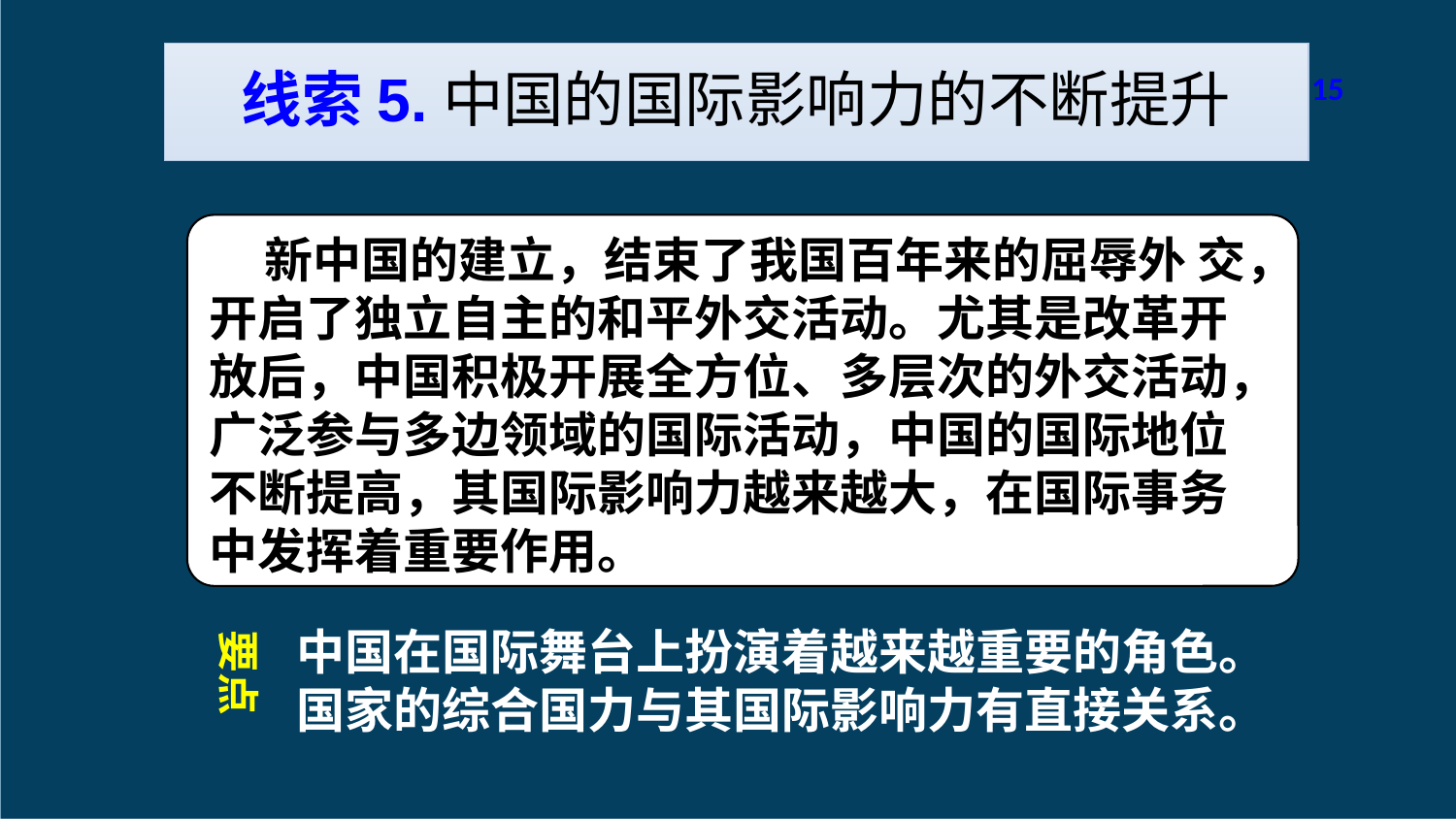

# 线索5.中国的国际影响力的不断提升
No.15
    新中国的建立，结束了我国百年来的屈辱外 交，开启了独立自主的和平外交活动。尤其是改革开放后，中国积极开展全方位、多层次的外交活动，广泛参与多边领域的国际活动，中国的国际地位不断提高，其国际影响力越来越大，在国际事务中发挥着重要作用。

中国在国际舞台上扮演着越来越重要的角色。
国家的综合国力与其国际影响力有直接关系。
要点